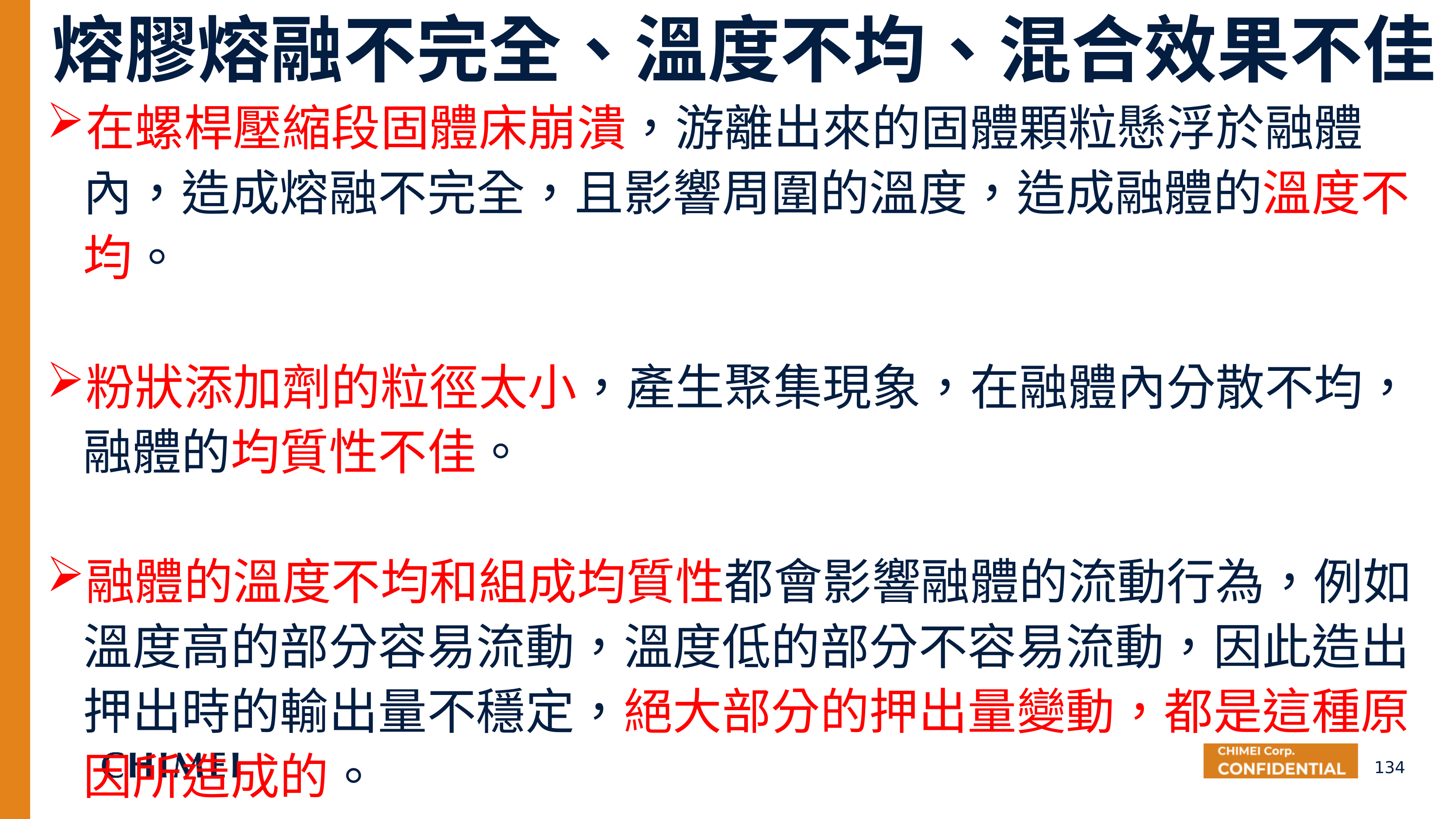

熔膠熔融不完全、溫度不均、混合效果不佳
在螺桿壓縮段固體床崩潰，游離出來的固體顆粒懸浮於融體內，造成熔融不完全，且影響周圍的溫度，造成融體的溫度不均。

粉狀添加劑的粒徑太小，產生聚集現象，在融體內分散不均，融體的均質性不佳。

融體的溫度不均和組成均質性都會影響融體的流動行為，例如溫度高的部分容易流動，溫度低的部分不容易流動，因此造出押出時的輸出量不穩定，絕大部分的押出量變動，都是這種原因所造成的。
134